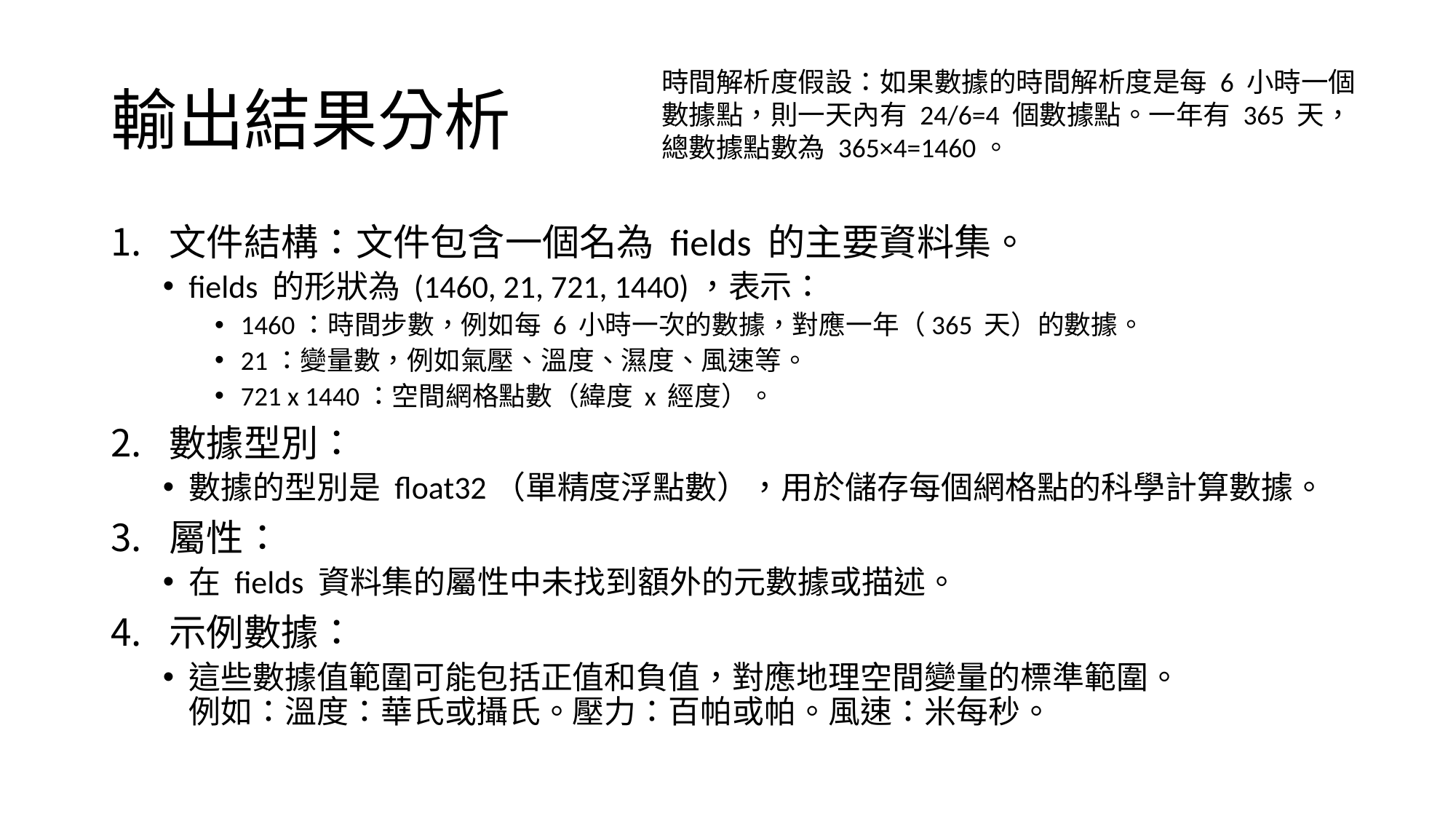

# 輸出結果分析
時間解析度假設：如果數據的時間解析度是每 6 小時一個數據點，則一天內有 24/6=4 個數據點。一年有 365 天，總數據點數為 365×4=1460。
文件結構：文件包含一個名為 fields 的主要資料集。
fields 的形狀為 (1460, 21, 721, 1440)，表示：
1460：時間步數，例如每 6 小時一次的數據，對應一年（365 天）的數據。
21：變量數，例如氣壓、溫度、濕度、風速等。
721 x 1440：空間網格點數（緯度 x 經度）。
數據型別：
數據的型別是 float32（單精度浮點數），用於儲存每個網格點的科學計算數據。
屬性：
在 fields 資料集的屬性中未找到額外的元數據或描述。
示例數據：
這些數據值範圍可能包括正值和負值，對應地理空間變量的標準範圍。
例如：溫度：華氏或攝氏。壓力：百帕或帕。風速：米每秒。